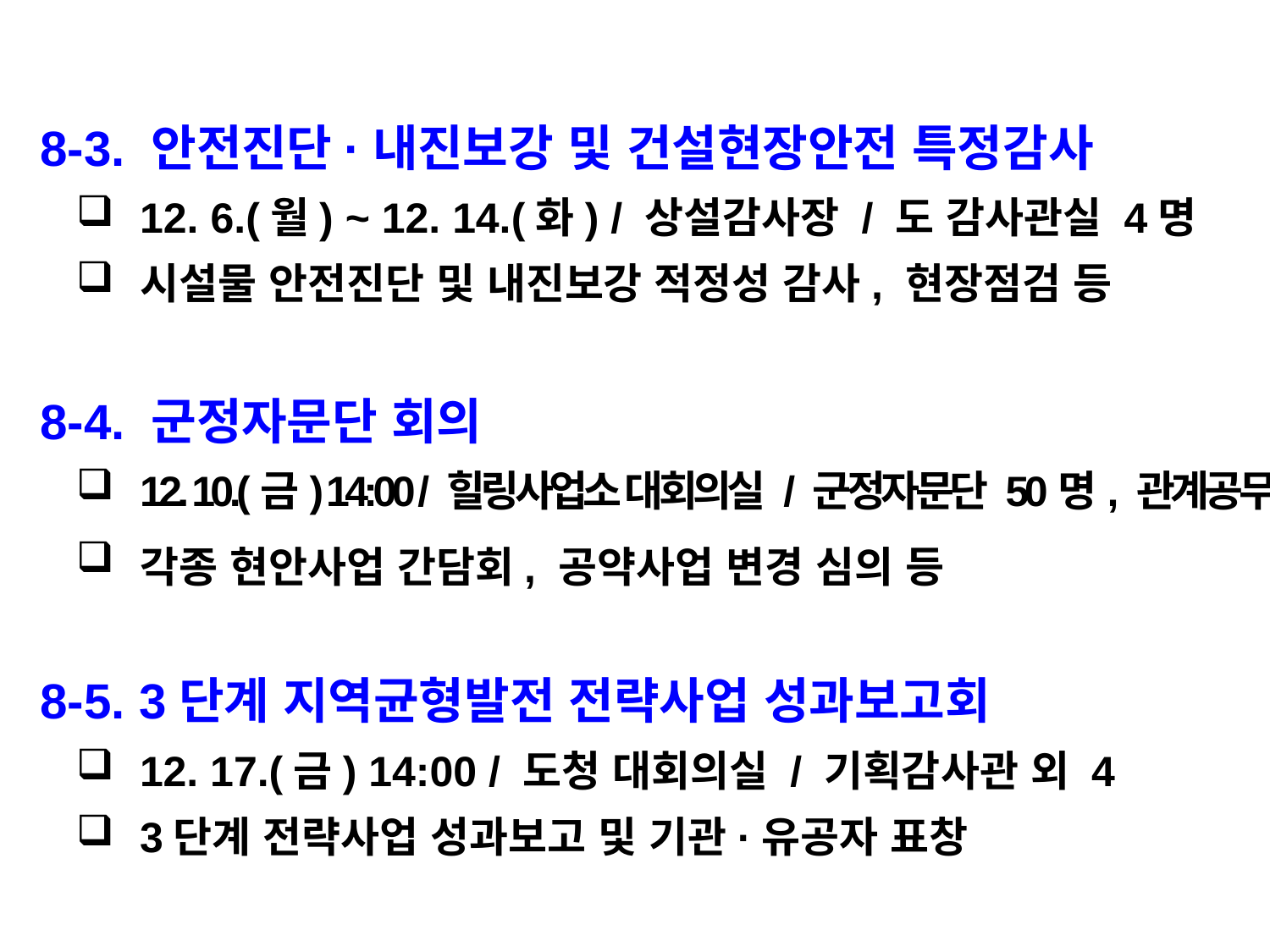

8-3. 안전진단·내진보강 및 건설현장안전 특정감사
12. 6.(월) ~ 12. 14.(화) / 상설감사장 / 도 감사관실 4명
시설물 안전진단 및 내진보강 적정성 감사, 현장점검 등
  8-4. 군정자문단 회의
12. 10.(금) 14:00 / 힐링사업소 대회의실 / 군정자문단 50명, 관계공무원
각종 현안사업 간담회, 공약사업 변경 심의 등
  8-5. 3단계 지역균형발전 전략사업 성과보고회
12. 17.(금) 14:00 / 도청 대회의실 / 기획감사관 외 4
3단계 전략사업 성과보고 및 기관·유공자 표창